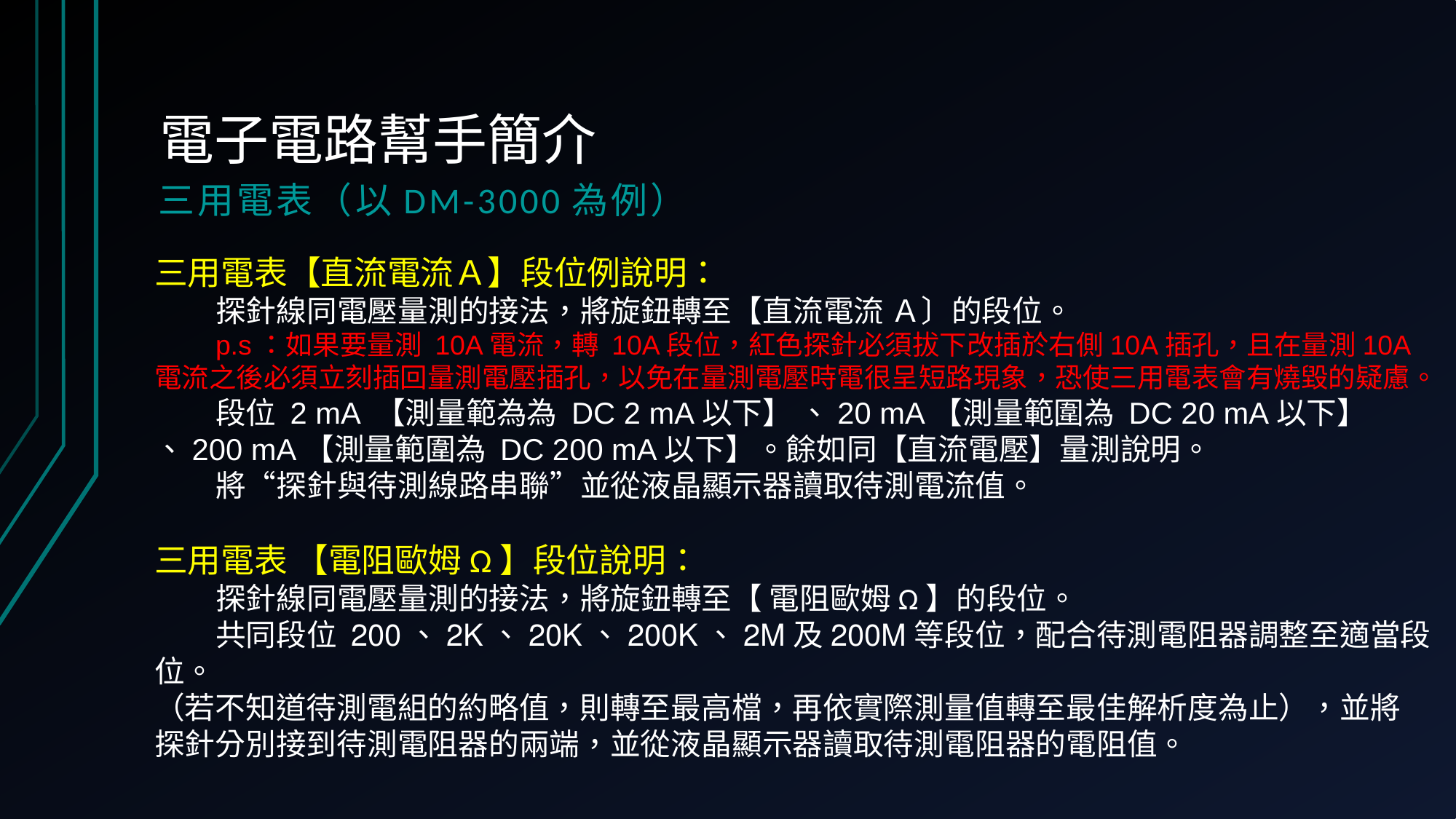

# 電子電路幫手簡介
三用電表（以dm-3000為例）
三用電表【直流電流Ａ】段位例說明：
        探針線同電壓量測的接法，將旋鈕轉至【直流電流 Ａ〕的段位。
        p.s：如果要量測 10A電流，轉 10A段位，紅色探針必須拔下改插於右側10A插孔，且在量測10A電流之後必須立刻插回量測電壓插孔，以免在量測電壓時電很呈短路現象，恐使三用電表會有燒毀的疑慮。
        段位 2 mA 【測量範為為 DC 2 mA以下】 、20 mA【測量範圍為 DC 20 mA以下】
、200 mA【測量範圍為 DC 200 mA以下】。餘如同【直流電壓】量測說明。
        將“探針與待測線路串聯”並從液晶顯示器讀取待測電流值。
三用電表 【電阻歐姆Ω】段位說明：
        探針線同電壓量測的接法，將旋鈕轉至【 電阻歐姆Ω】的段位。
        共同段位 200、2K、20K、200K、2M及200M等段位，配合待測電阻器調整至適當段位。
（若不知道待測電組的約略值，則轉至最高檔，再依實際測量值轉至最佳解析度為止），並將
探針分別接到待測電阻器的兩端，並從液晶顯示器讀取待測電阻器的電阻值。